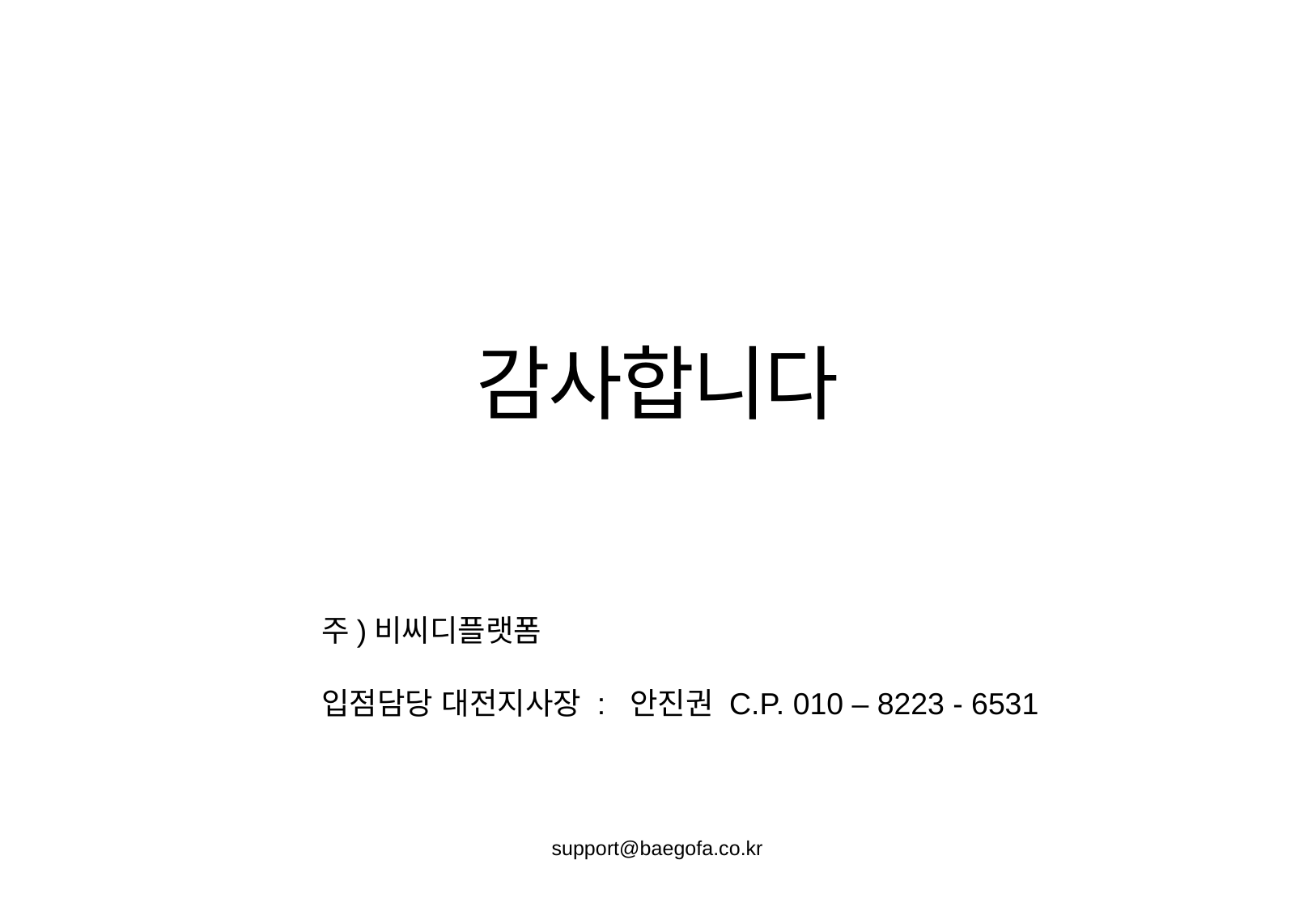

감사합니다
주)비씨디플랫폼

입점담당 대전지사장 :  안진권 C.P. 010 – 8223 - 6531
support@baegofa.co.kr